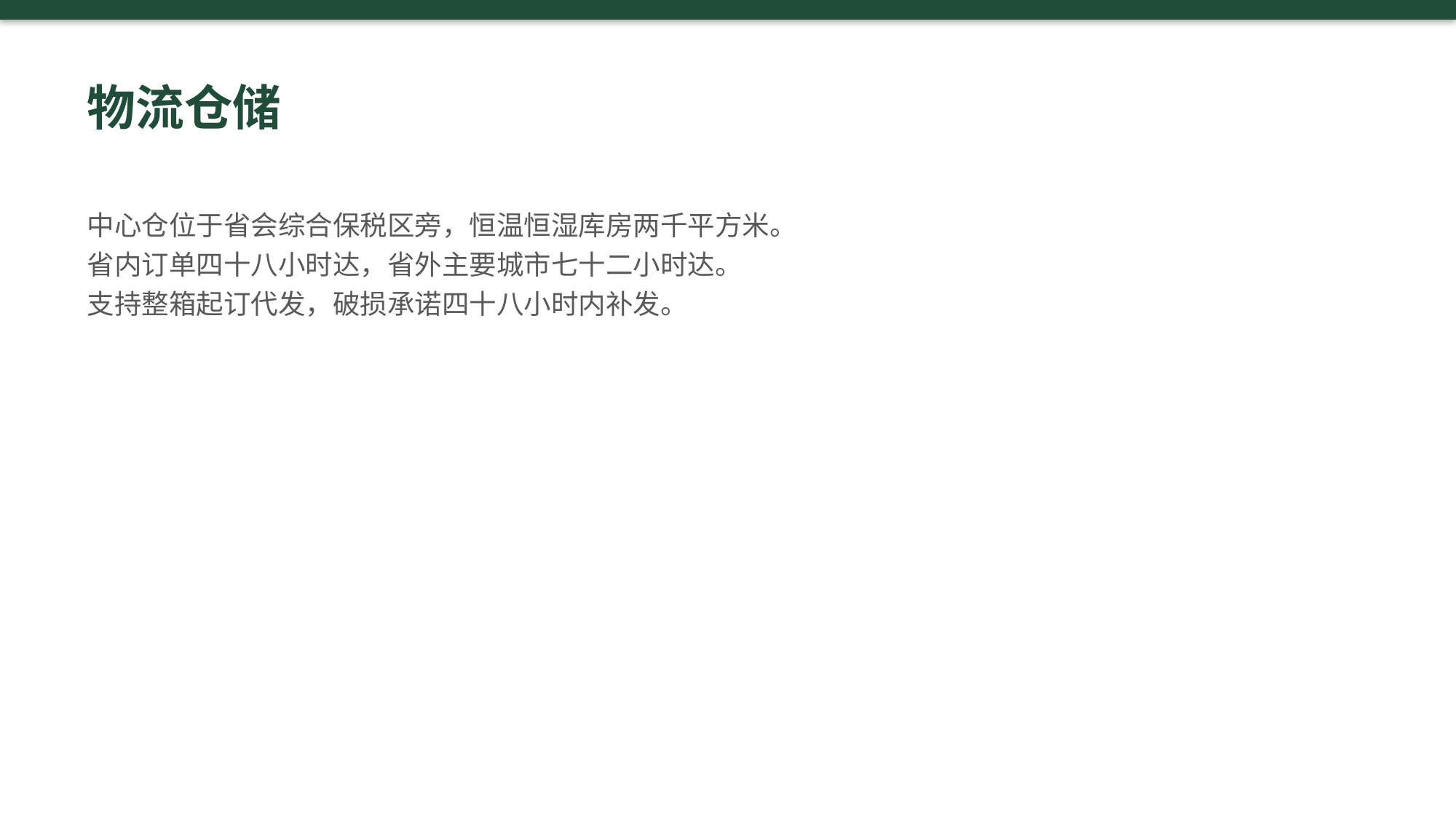

物流仓储
中心仓位于省会综合保税区旁，恒温恒湿库房两千平方米。
省内订单四十八小时达，省外主要城市七十二小时达。
支持整箱起订代发，破损承诺四十八小时内补发。